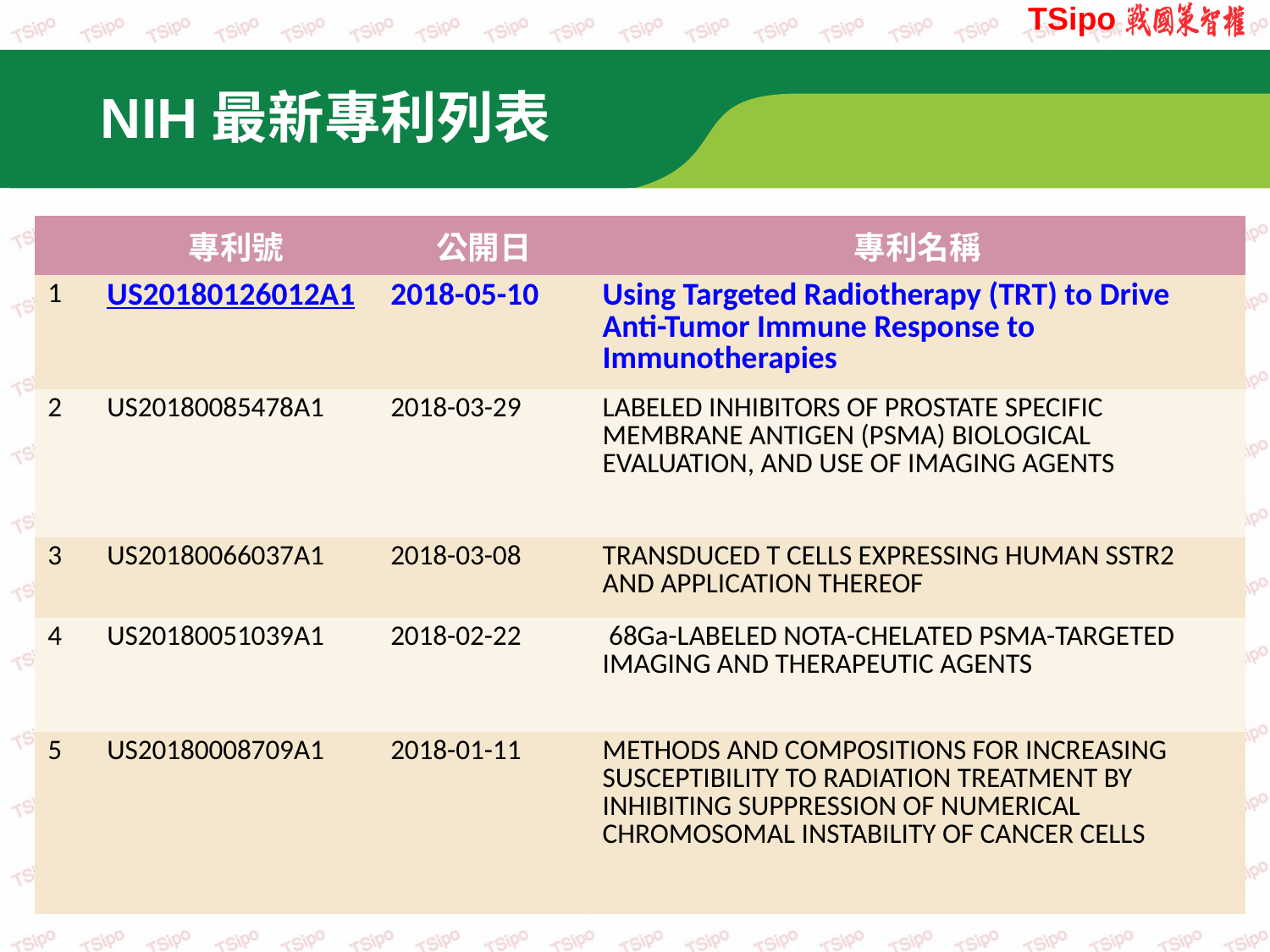

NIH最新專利列表
|  | 專利號 | 公開日 | 專利名稱 |
| --- | --- | --- | --- |
| 1 | US20180126012A1 | 2018-05-10 | Using Targeted Radiotherapy (TRT) to Drive Anti-Tumor Immune Response to Immunotherapies |
| 2 | US20180085478A1 | 2018-03-29 | LABELED INHIBITORS OF PROSTATE SPECIFIC MEMBRANE ANTIGEN (PSMA) BIOLOGICAL EVALUATION, AND USE OF IMAGING AGENTS |
| 3 | US20180066037A1 | 2018-03-08 | TRANSDUCED T CELLS EXPRESSING HUMAN SSTR2 AND APPLICATION THEREOF |
| 4 | US20180051039A1 | 2018-02-22 | 68Ga-LABELED NOTA-CHELATED PSMA-TARGETED IMAGING AND THERAPEUTIC AGENTS |
| 5 | US20180008709A1 | 2018-01-11 | METHODS AND COMPOSITIONS FOR INCREASING SUSCEPTIBILITY TO RADIATION TREATMENT BY INHIBITING SUPPRESSION OF NUMERICAL CHROMOSOMAL INSTABILITY OF CANCER CELLS |